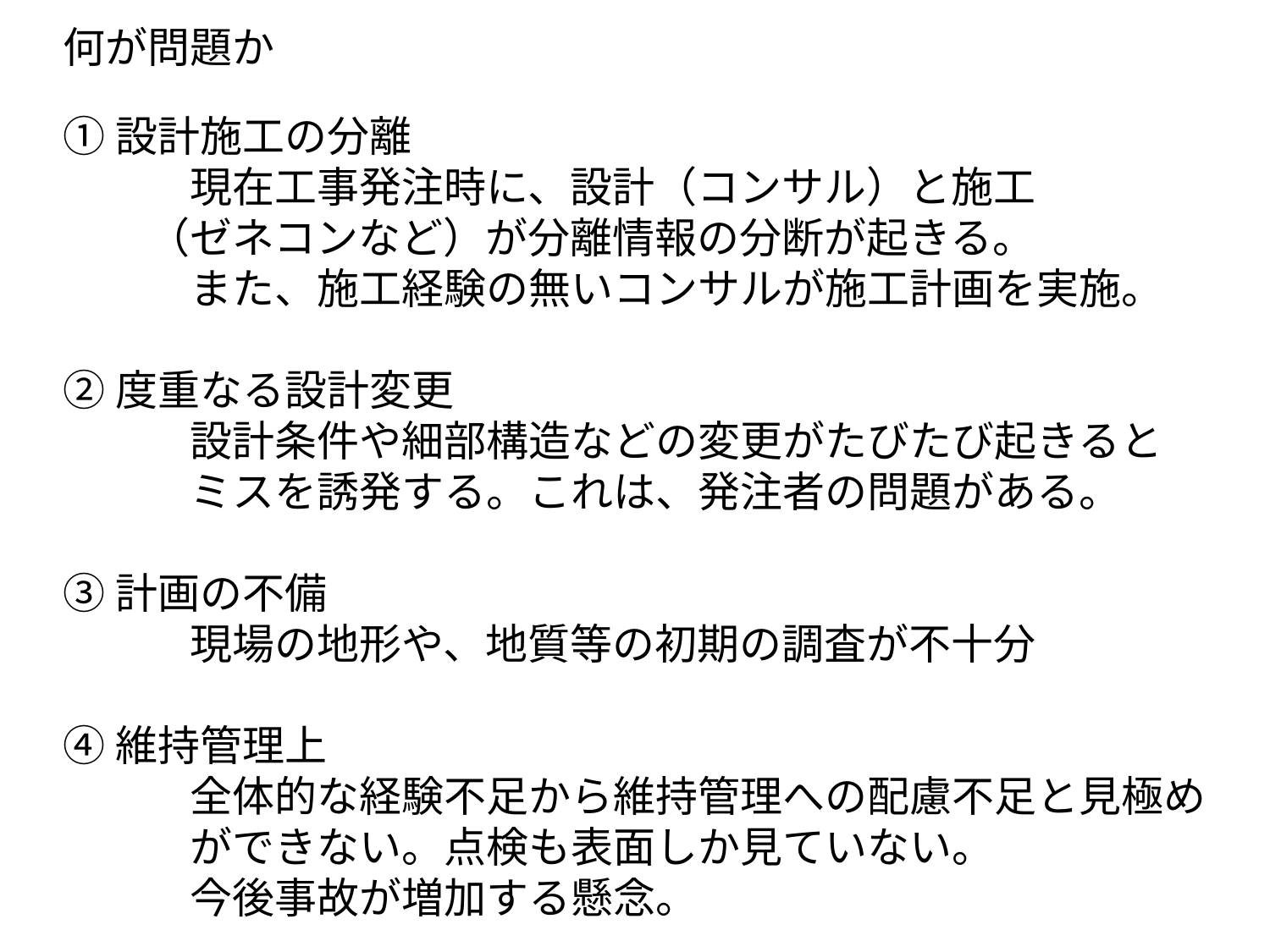

何が問題か

①設計施工の分離
　　　現在工事発注時に、設計（コンサル）と施工
　　（ゼネコンなど）が分離情報の分断が起きる。
　　　また、施工経験の無いコンサルが施工計画を実施。

②度重なる設計変更
　　　設計条件や細部構造などの変更がたびたび起きると
　　　ミスを誘発する。これは、発注者の問題がある。

③計画の不備
　　　現場の地形や、地質等の初期の調査が不十分

④維持管理上
　　　全体的な経験不足から維持管理への配慮不足と見極め
　　　ができない。点検も表面しか見ていない。
　　　今後事故が増加する懸念。